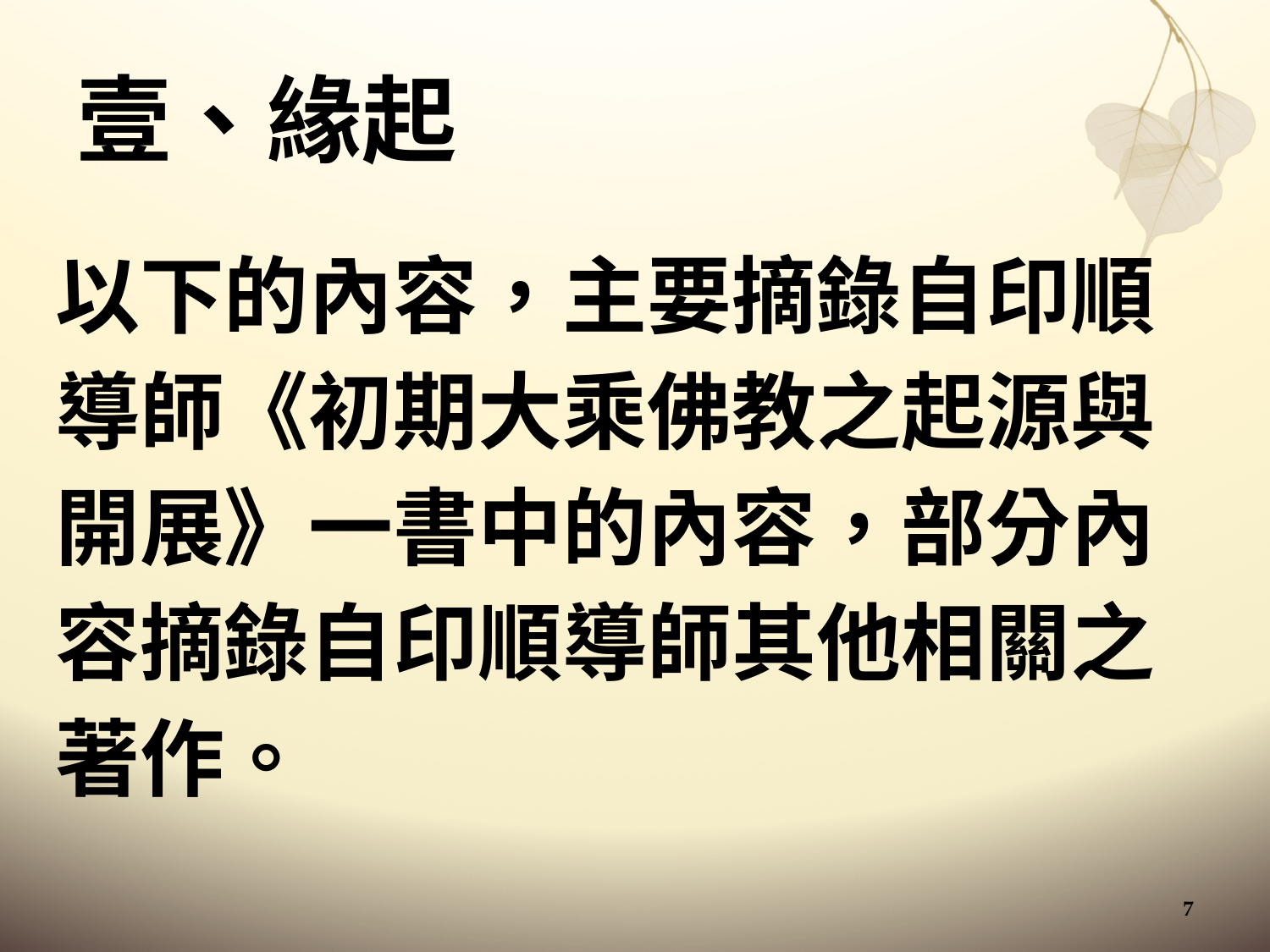

# 壹、緣起
以下的內容，主要摘錄自印順導師《初期大乘佛教之起源與開展》一書中的內容，部分內容摘錄自印順導師其他相關之著作。
7